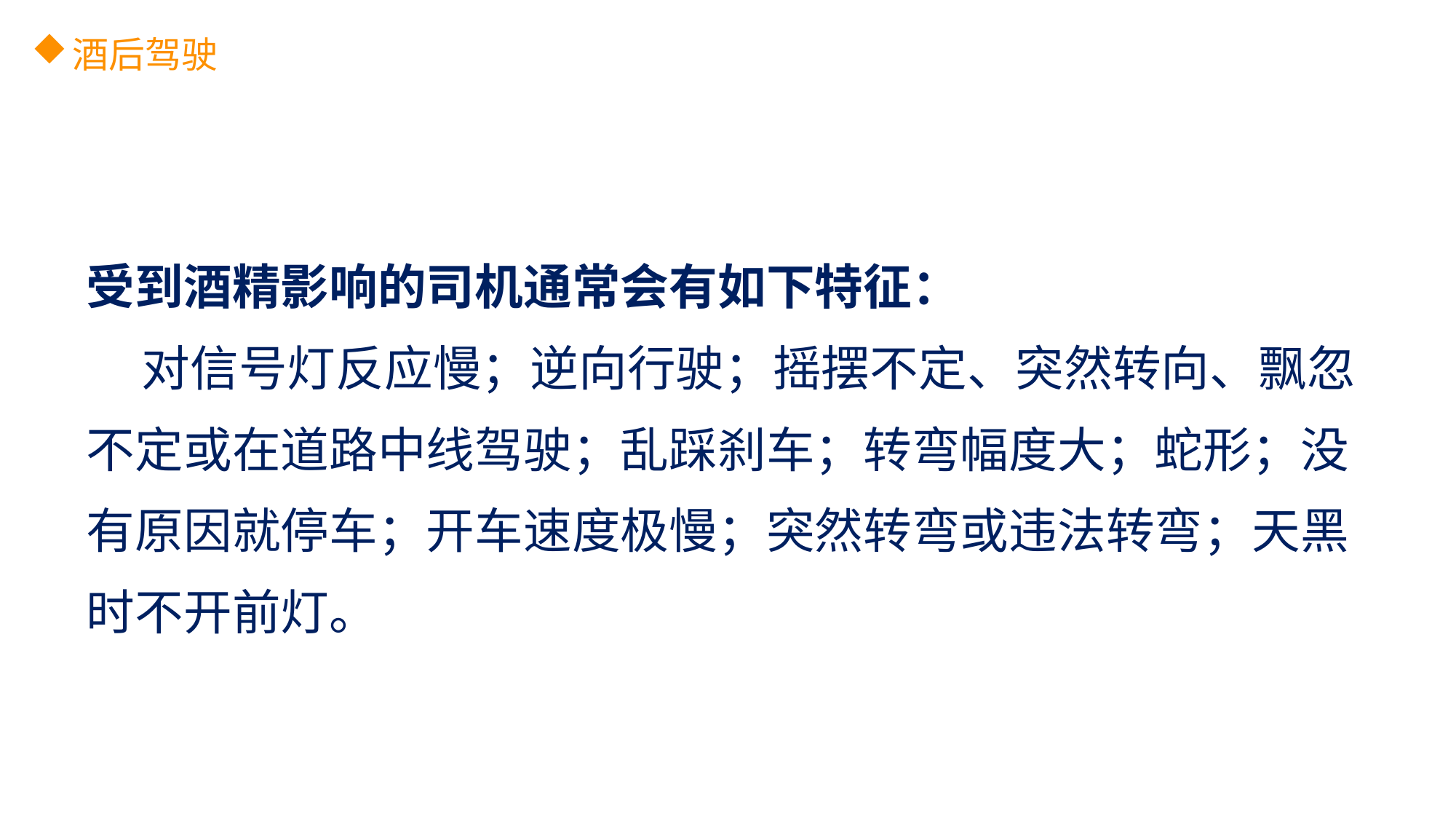

酒后驾驶
受到酒精影响的司机通常会有如下特征：
    对信号灯反应慢；逆向行驶；摇摆不定、突然转向、飘忽不定或在道路中线驾驶；乱踩刹车；转弯幅度大；蛇形；没有原因就停车；开车速度极慢；突然转弯或违法转弯；天黑时不开前灯。